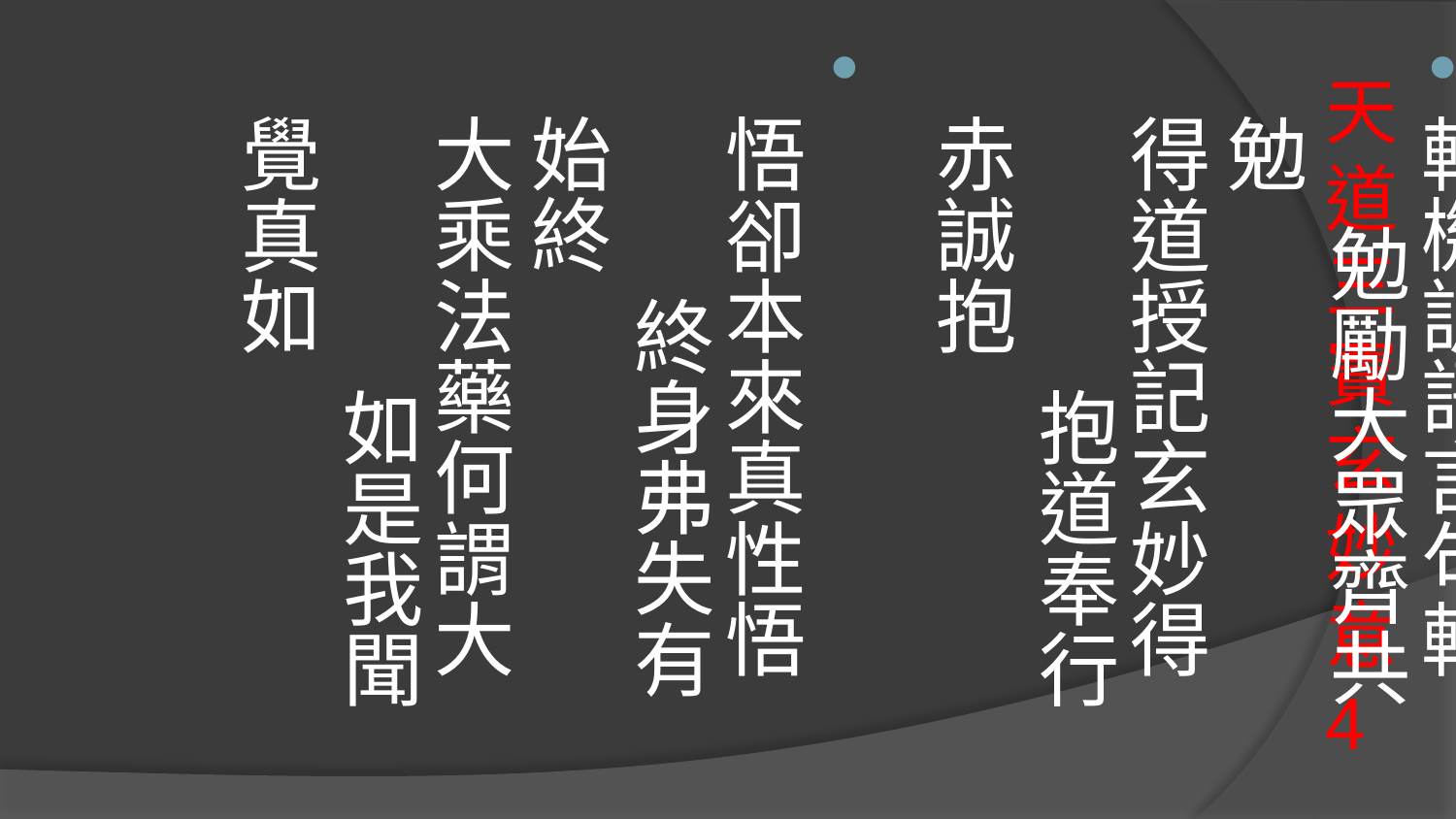

南海古佛慈訓

轉機訓語言句轉            勉勵大眾齊共勉
得道授記玄妙得                     抱道奉行赤誠抱
悟卻本來真性悟                終身弗失有始終
大乘法藥何謂大                     如是我聞覺真如
# 天道三寶玄妙意4